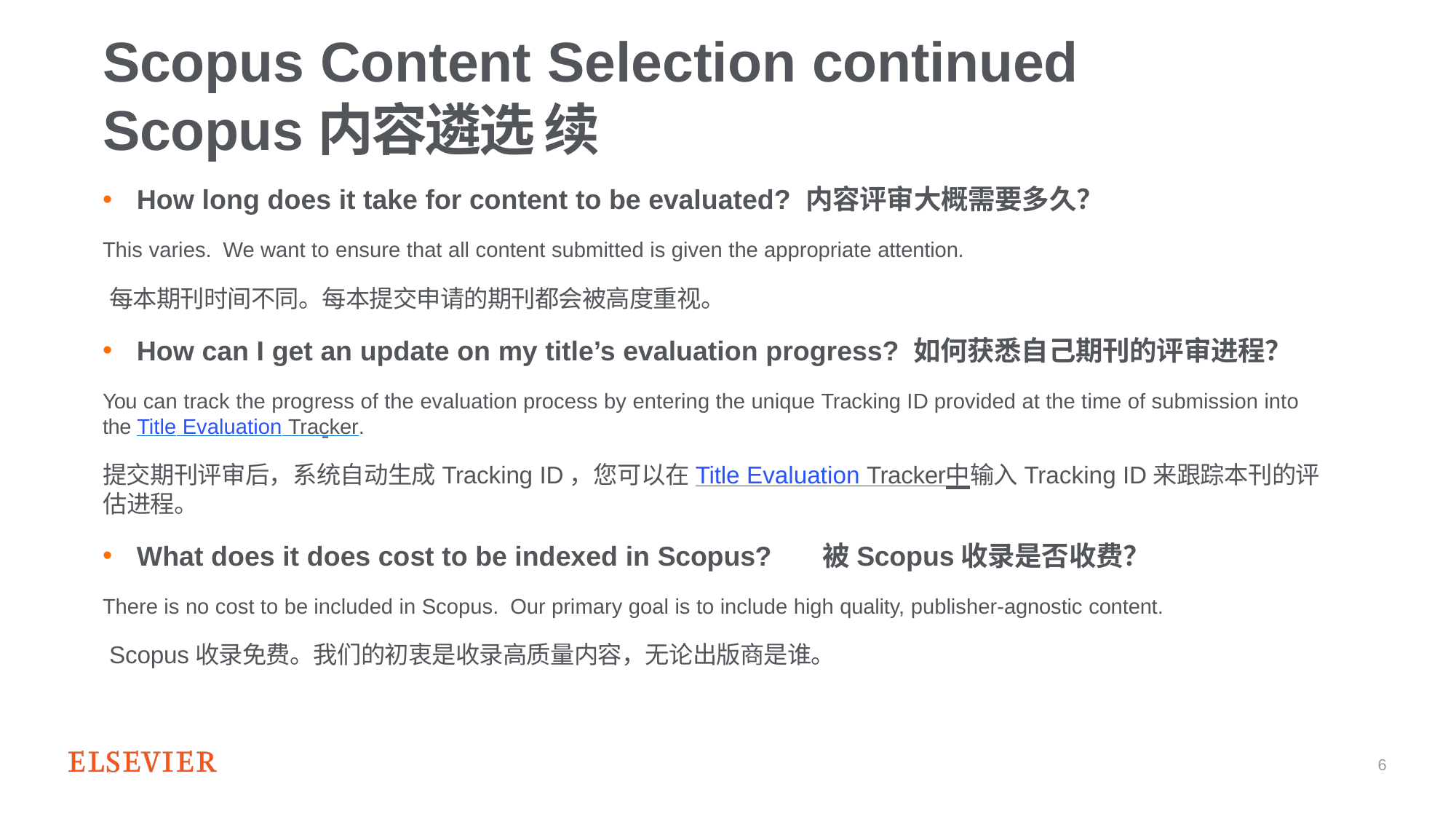

# Scopus Content Selection continued Scopus内容遴选 续
How long does it take for content to be evaluated? 内容评审大概需要多久？
This varies. We want to ensure that all content submitted is given the appropriate attention.
每本期刊时间不同。每本提交申请的期刊都会被高度重视。
How can I get an update on my title’s evaluation progress? 如何获悉自己期刊的评审进程？
You can track the progress of the evaluation process by entering the unique Tracking ID provided at the time of submission into the Title Evaluation Tracker.
提交期刊评审后，系统自动生成Tracking ID，您可以在Title Evaluation Tracker中输入Tracking ID来跟踪本刊的评估进程。
What does it does cost to be indexed in Scopus?	被Scopus收录是否收费？
There is no cost to be included in Scopus. Our primary goal is to include high quality, publisher-agnostic content.
Scopus收录免费。我们的初衷是收录高质量内容，无论出版商是谁。

6